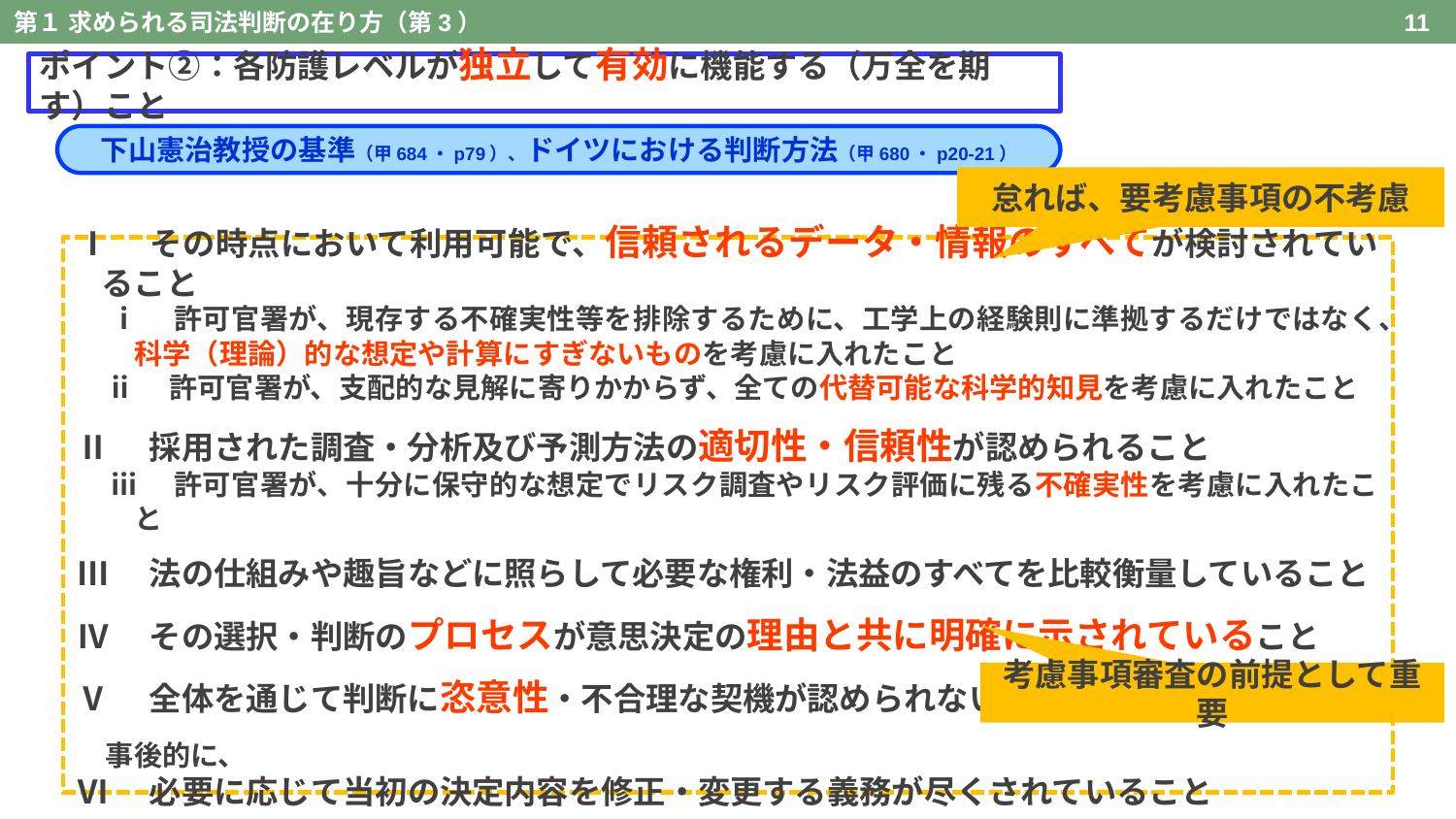

第１ 求められる司法判断の在り方（第3）
11
ポイント②：各防護レベルが独立して有効に機能する（万全を期す）こと
下山憲治教授の基準（甲684・p79）、ドイツにおける判断方法（甲680・p20-21）
怠れば、要考慮事項の不考慮
Ⅰ　その時点において利用可能で、信頼されるデータ・情報のすべてが検討されていること
ⅰ　許可官署が、現存する不確実性等を排除するために、工学上の経験則に準拠するだけではなく、科学（理論）的な想定や計算にすぎないものを考慮に入れたこと
ⅱ　許可官署が、支配的な見解に寄りかからず、全ての代替可能な科学的知見を考慮に入れたこと

Ⅱ　採用された調査・分析及び予測方法の適切性・信頼性が認められること
ⅲ　許可官署が、十分に保守的な想定でリスク調査やリスク評価に残る不確実性を考慮に入れたこと

Ⅲ　法の仕組みや趣旨などに照らして必要な権利・法益のすべてを比較衡量していること

Ⅳ　その選択・判断のプロセスが意思決定の理由と共に明確に示されていること

Ⅴ　全体を通じて判断に恣意性・不合理な契機が認められないこと

　事後的に、
Ⅵ　必要に応じて当初の決定内容を修正・変更する義務が尽くされていること
考慮事項審査の前提として重要